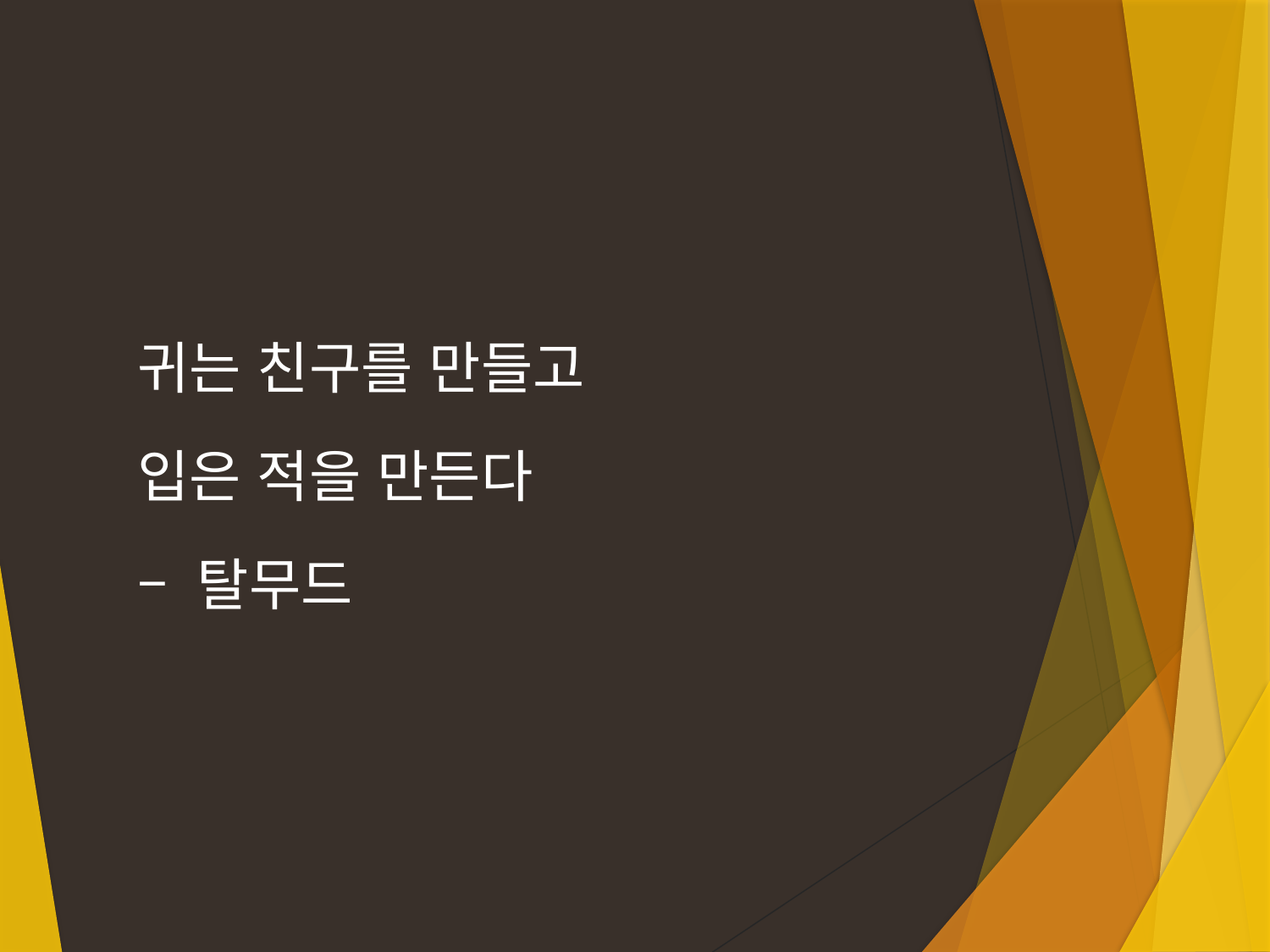

귀는 친구를 만들고
입은 적을 만든다
– 탈무드